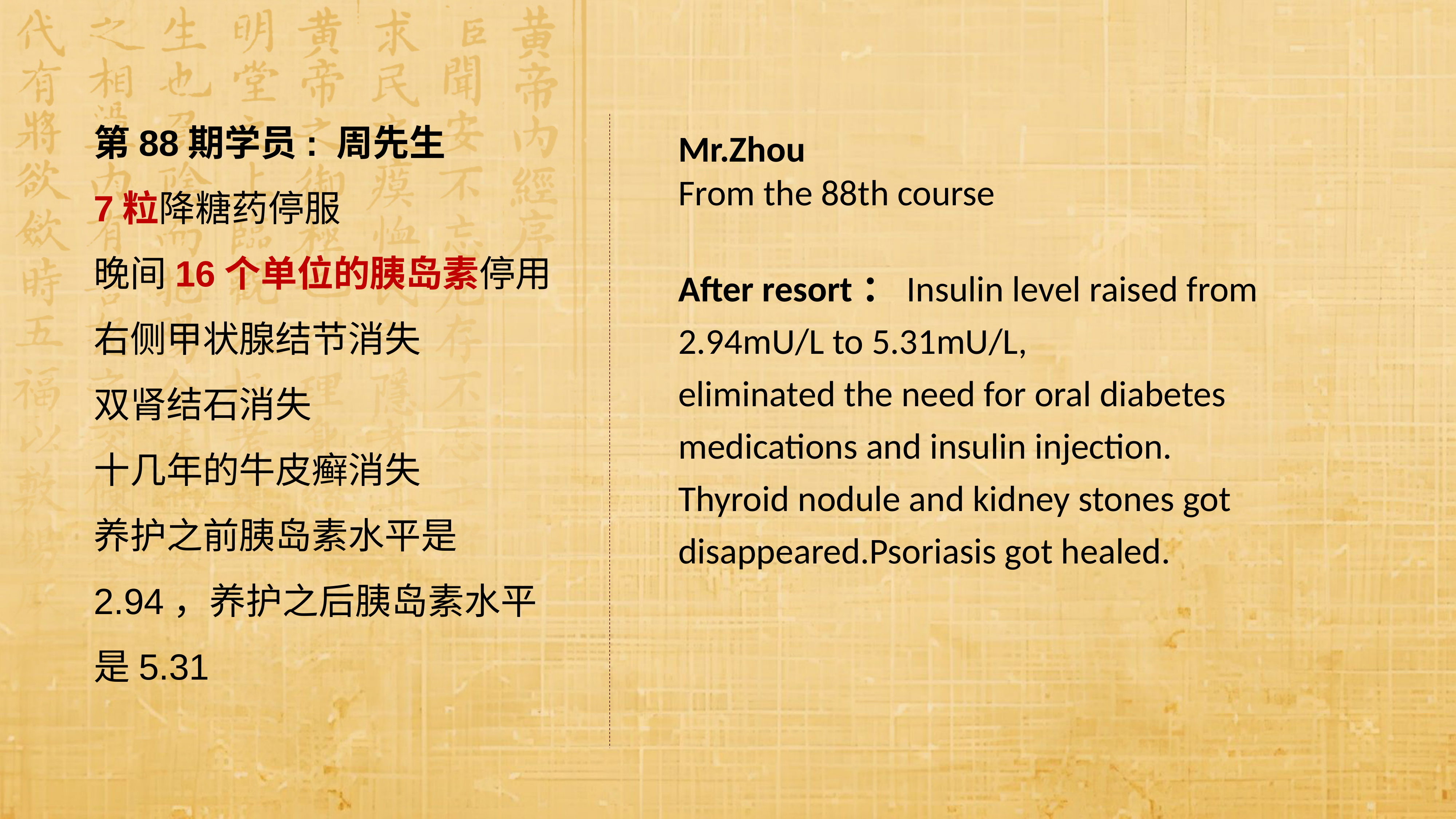

第88期学员: 周先生
7粒降糖药停服
晚间16个单位的胰岛素停用
右侧甲状腺结节消失
双肾结石消失
十几年的牛皮癣消失
养护之前胰岛素水平是2.94，养护之后胰岛素水平是5.31
Mr.Zhou
From the 88th course

After resort：Insulin level raised from 2.94mU/L to 5.31mU/L,
eliminated the need for oral diabetes medications and insulin injection.
Thyroid nodule and kidney stones got disappeared.Psoriasis got healed.